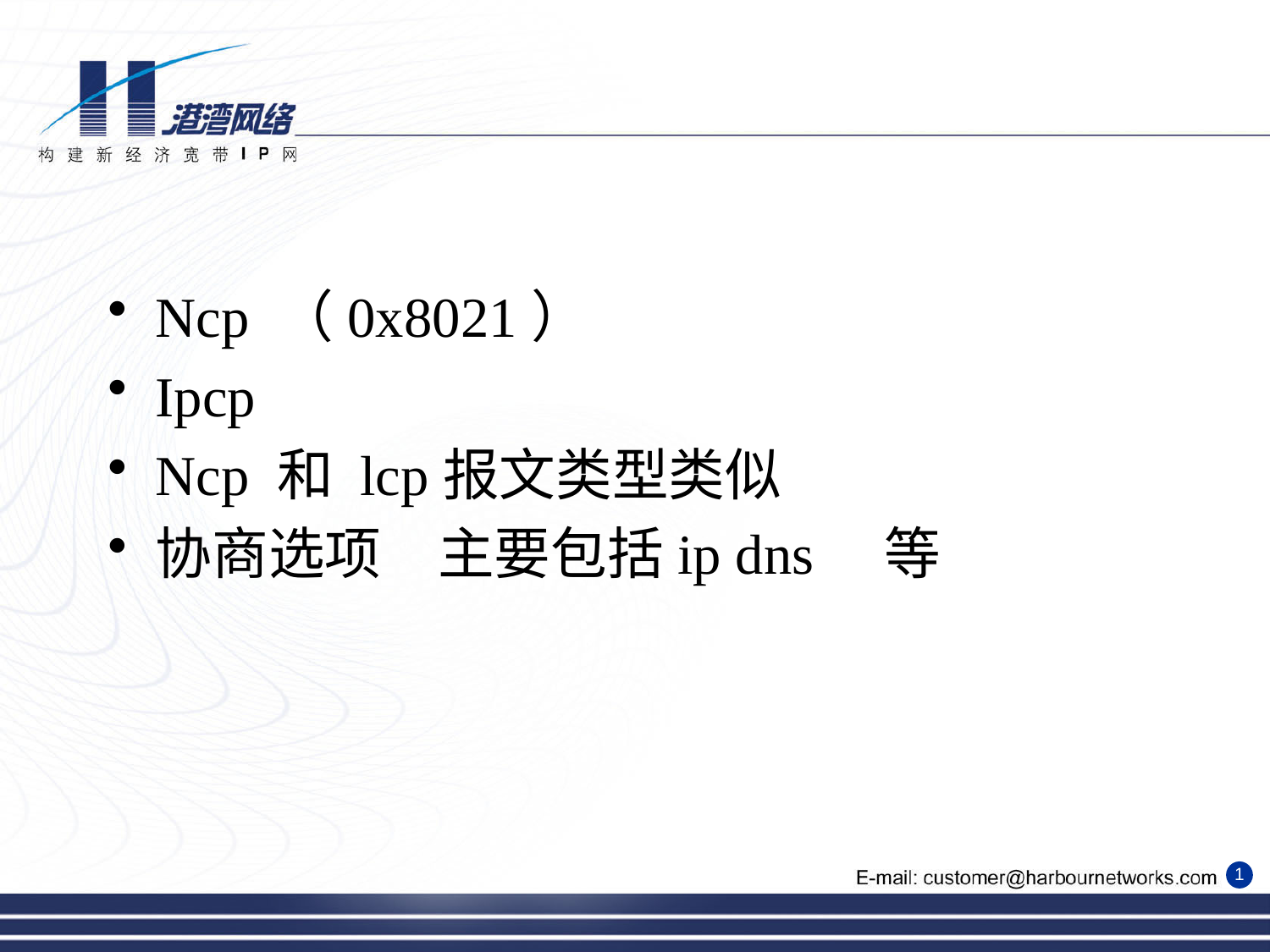

Ncp （0x8021）
Ipcp
Ncp 和 lcp报文类型类似
协商选项　主要包括ip dns　等